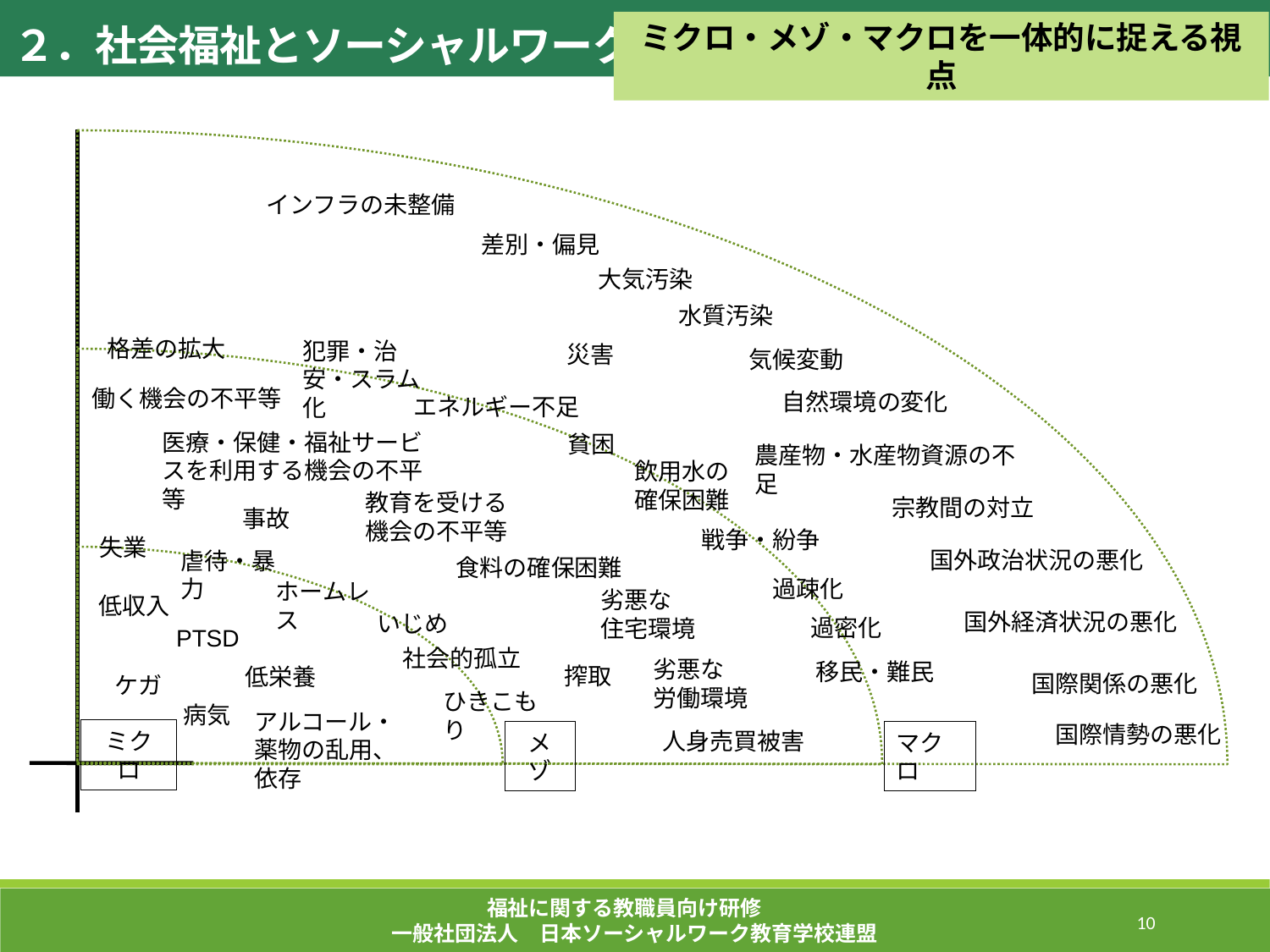

２．社会福祉とソーシャルワーク
ミクロ・メゾ・マクロを一体的に捉える視点
インフラの未整備
差別・偏見
大気汚染
水質汚染
格差の拡大
犯罪・治安・スラム化
災害
気候変動

働く機会の不平等
自然環境の変化
エネルギー不足
医療・保健・福祉サービスを利用する機会の不平等
貧困
農産物・水産物資源の不足
飲用水の確保困難
教育を受ける機会の不平等
宗教間の対立
事故
戦争・紛争
失業
国外政治状況の悪化
虐待・暴力
食料の確保困難
過疎化
ホームレス
劣悪な
住宅環境
低収入
国外経済状況の悪化
いじめ
過密化
PTSD
社会的孤立
劣悪な
労働環境
移民・難民
搾取
低栄養
国際関係の悪化
ケガ
ひきこもり
病気
アルコール・薬物の乱用、依存
国際情勢の悪化
人身売買被害
ミクロ
メゾ
マクロ
福祉に関する教職員向け研修
一般社団法人　日本ソーシャルワーク教育学校連盟
10